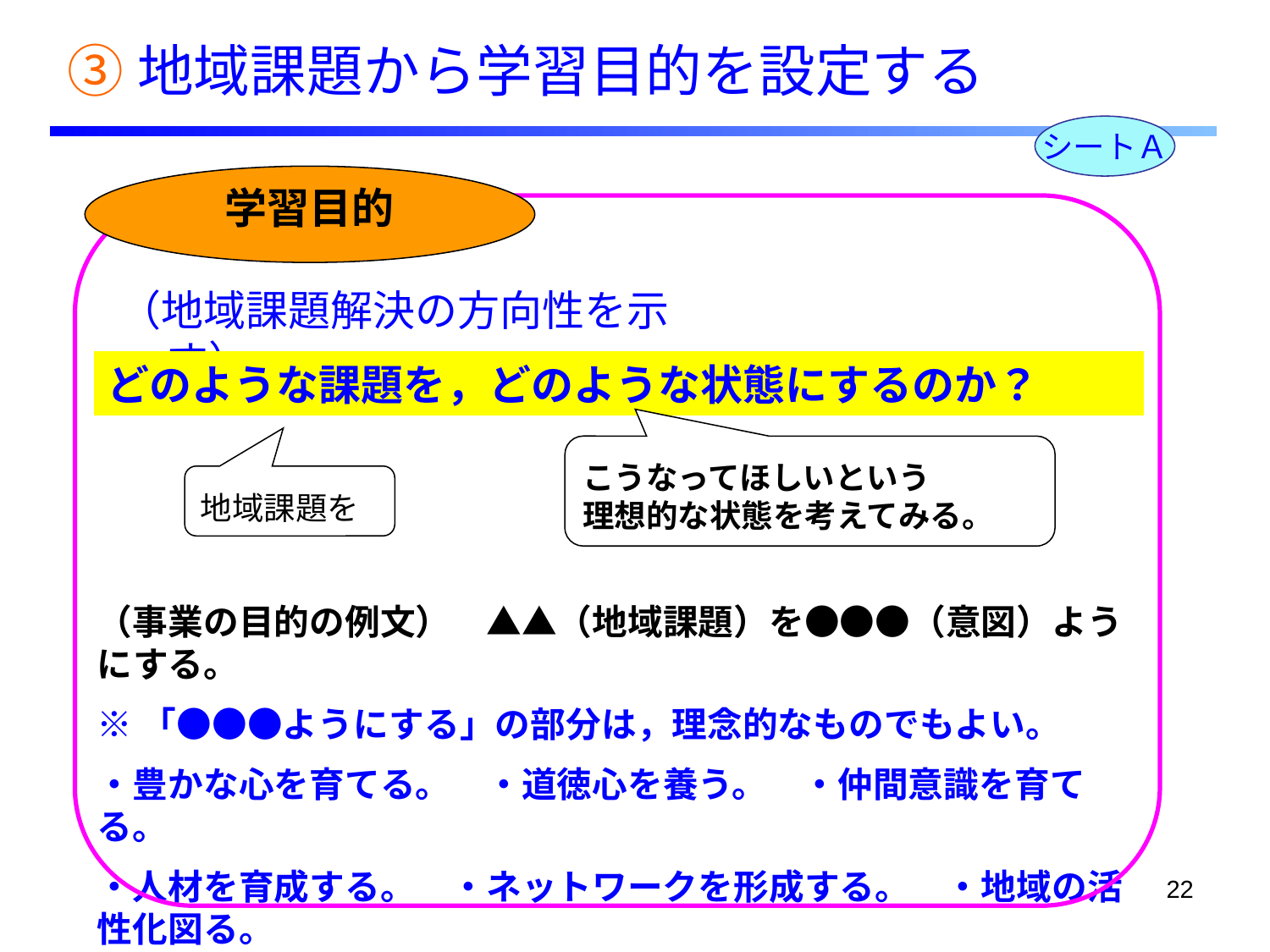

③地域課題から学習目的を設定する

シートＡ

学習目的

（地域課題解決の方向性を示す）

どのような課題を，どのような状態にするのか？
こうなってほしいという
理想的な状態を考えてみる。
地域課題を
（事業の目的の例文）　▲▲（地域課題）を●●●（意図）ようにする。
※「●●●ようにする」の部分は，理念的なものでもよい。
・豊かな心を育てる。　・道徳心を養う。　・仲間意識を育てる。
・人材を育成する。　・ネットワークを形成する。　・地域の活性化図る。

22